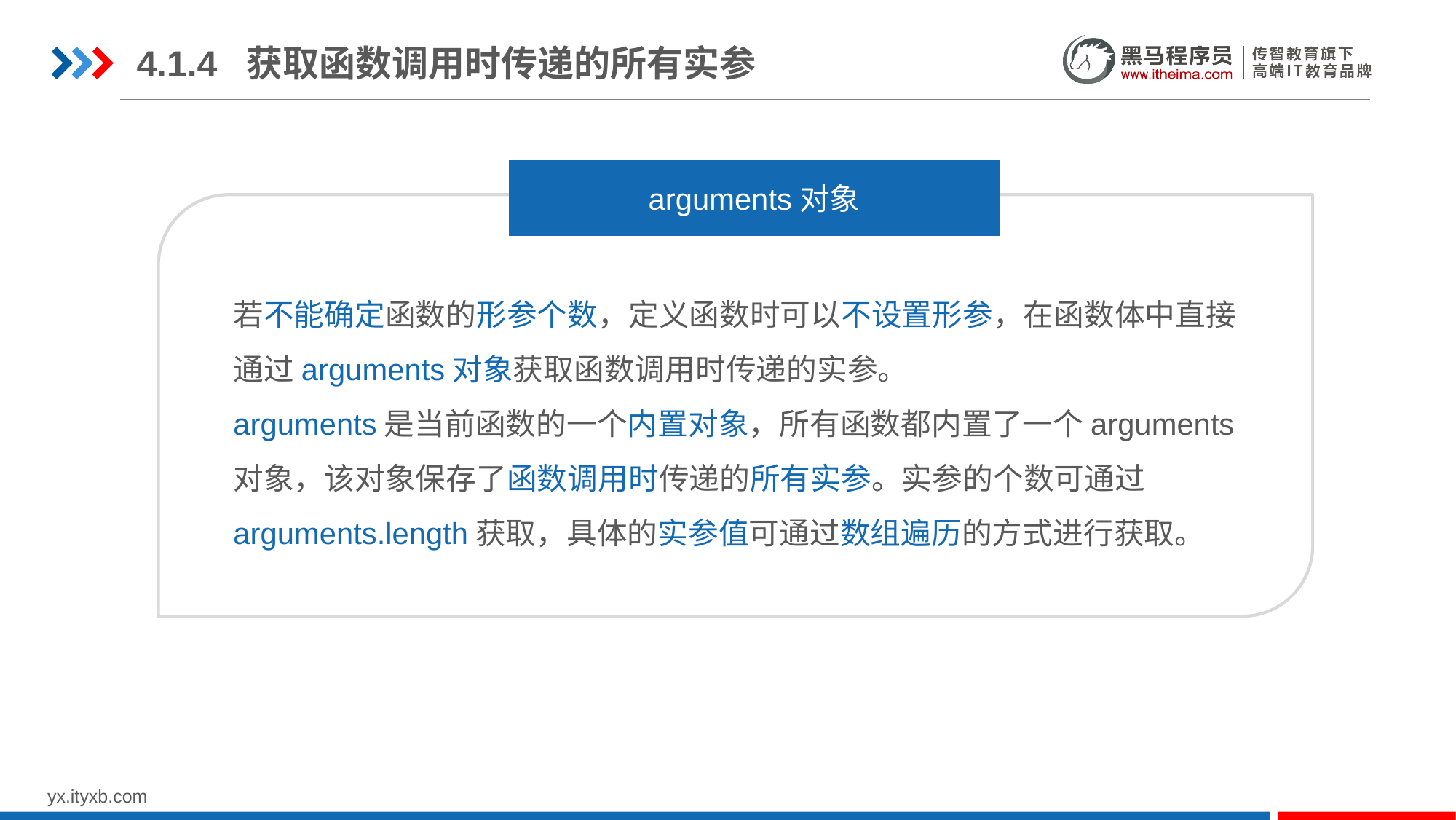

4.1.4  获取函数调用时传递的所有实参
arguments对象

若不能确定函数的形参个数，定义函数时可以不设置形参，在函数体中直接通过arguments对象获取函数调用时传递的实参。
arguments是当前函数的一个内置对象，所有函数都内置了一个arguments对象，该对象保存了函数调用时传递的所有实参。实参的个数可通过arguments.length获取，具体的实参值可通过数组遍历的方式进行获取。